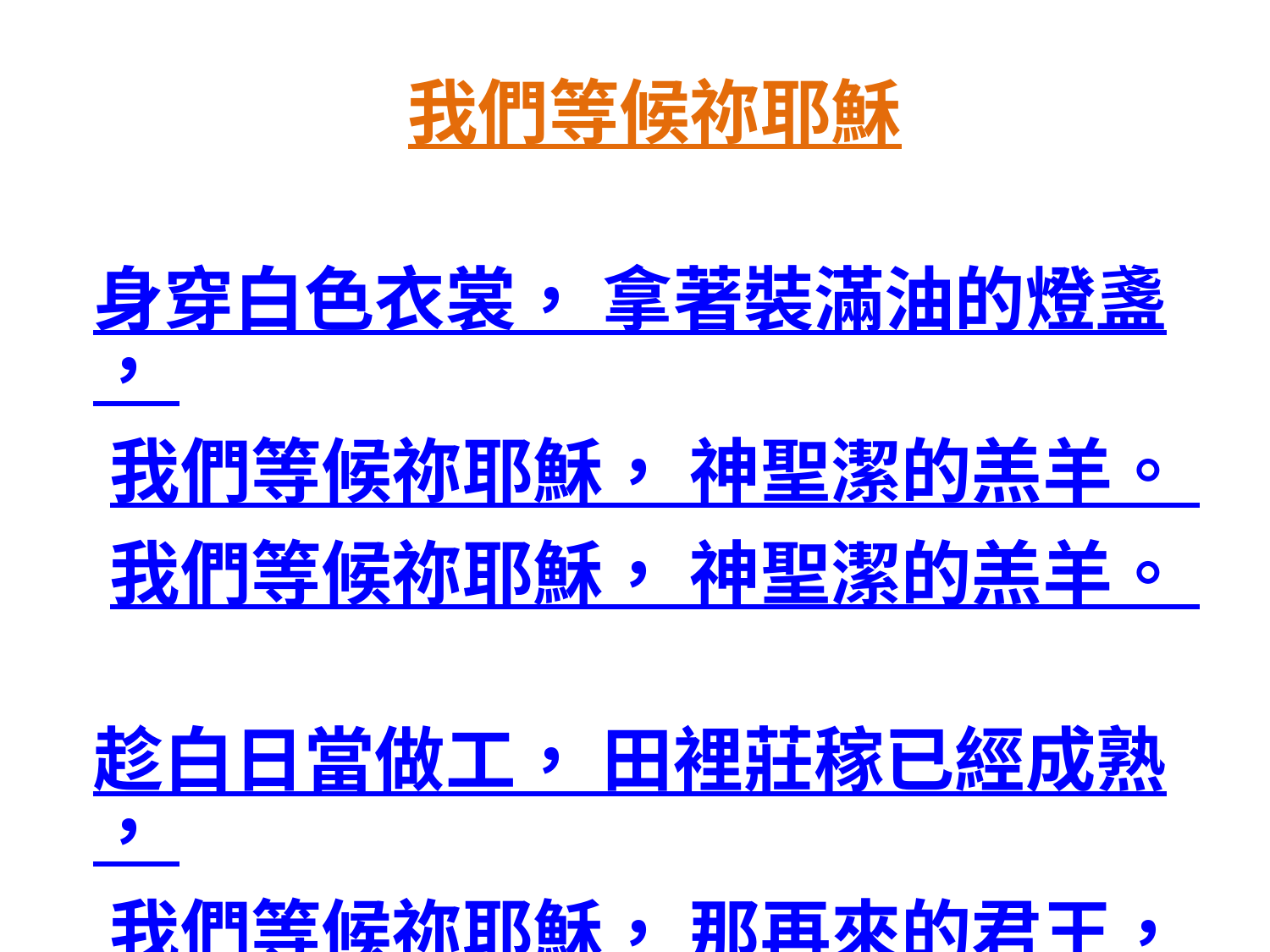

我們等候祢耶穌

身穿白色衣裳， 拿著裝滿油的燈盞，
我們等候祢耶穌， 神聖潔的羔羊。
我們等候祢耶穌， 神聖潔的羔羊。

趁白日當做工， 田裡莊稼已經成熟，
我們等候祢耶穌， 那再來的君王，
我們等候祢耶稣， 那再來的君王。